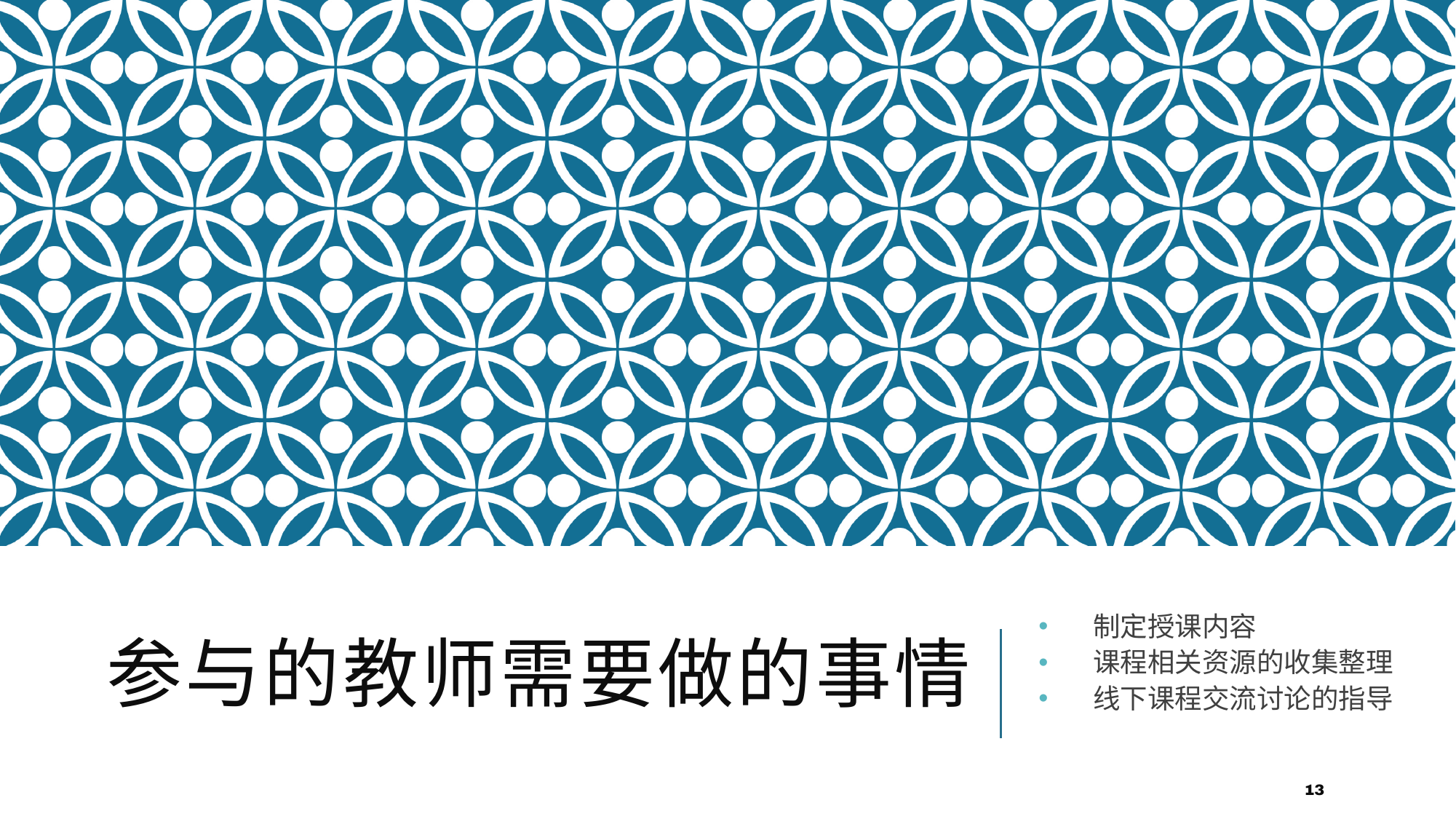

# 参与的教师需要做的事情
制定授课内容
课程相关资源的收集整理
线下课程交流讨论的指导

13